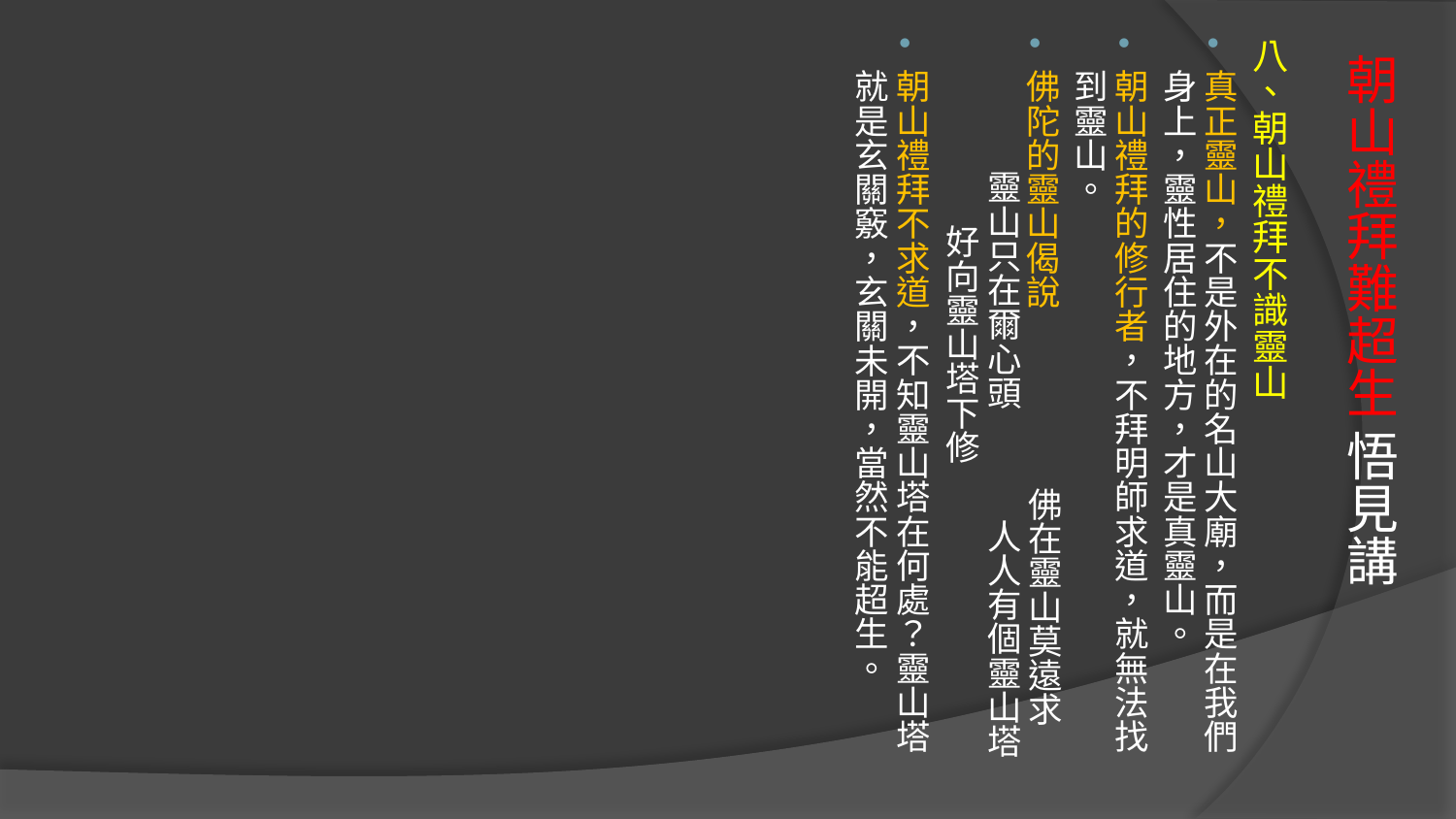

八、朝山禮拜不識靈山
真正靈山，不是外在的名山大廟，而是在我們身上，靈性居住的地方，才是真靈山。
朝山禮拜的修行者，不拜明師求道，就無法找到靈山。
佛陀的靈山偈說                       佛在靈山莫遠求                     靈山只在爾心頭              人人有個靈山塔                        好向靈山塔下修
朝山禮拜不求道，不知靈山塔在何處？靈山塔就是玄關竅，玄關未開，當然不能超生。

# 朝山禮拜難超生 悟見講